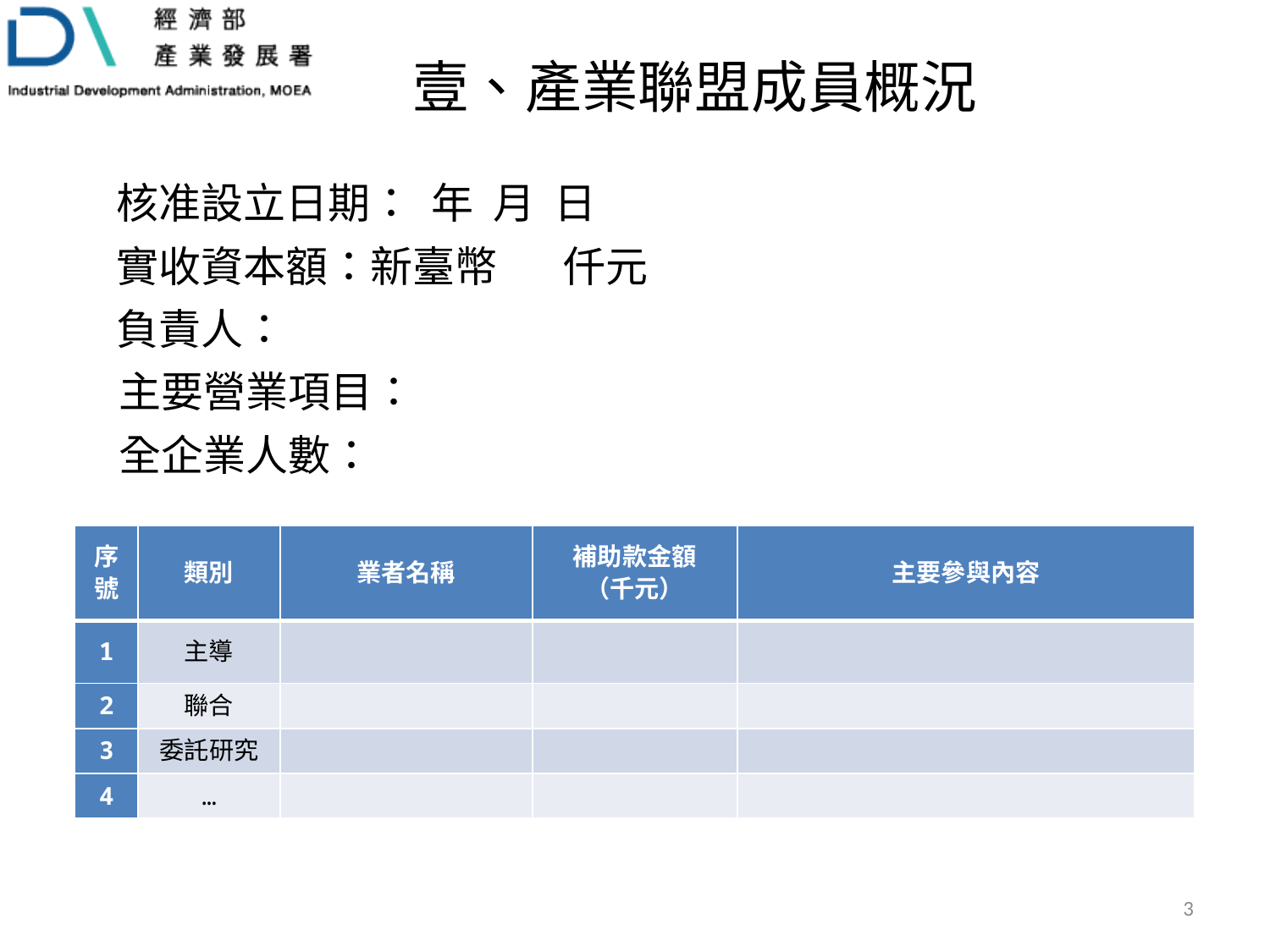

壹、產業聯盟成員概況
核准設立日期：  年  月  日
實收資本額：新臺幣       仟元
負責人：
主要營業項目：
全企業人數：
| 序號 | 類別 | 業者名稱 | 補助款金額 （千元） | 主要參與內容 |
| --- | --- | --- | --- | --- |
| 1 | 主導 |  |  |  |
| 2 | 聯合 |  |  |  |
| 3 | 委託研究 |  |  |  |
| 4 | … |  |  |  |
3